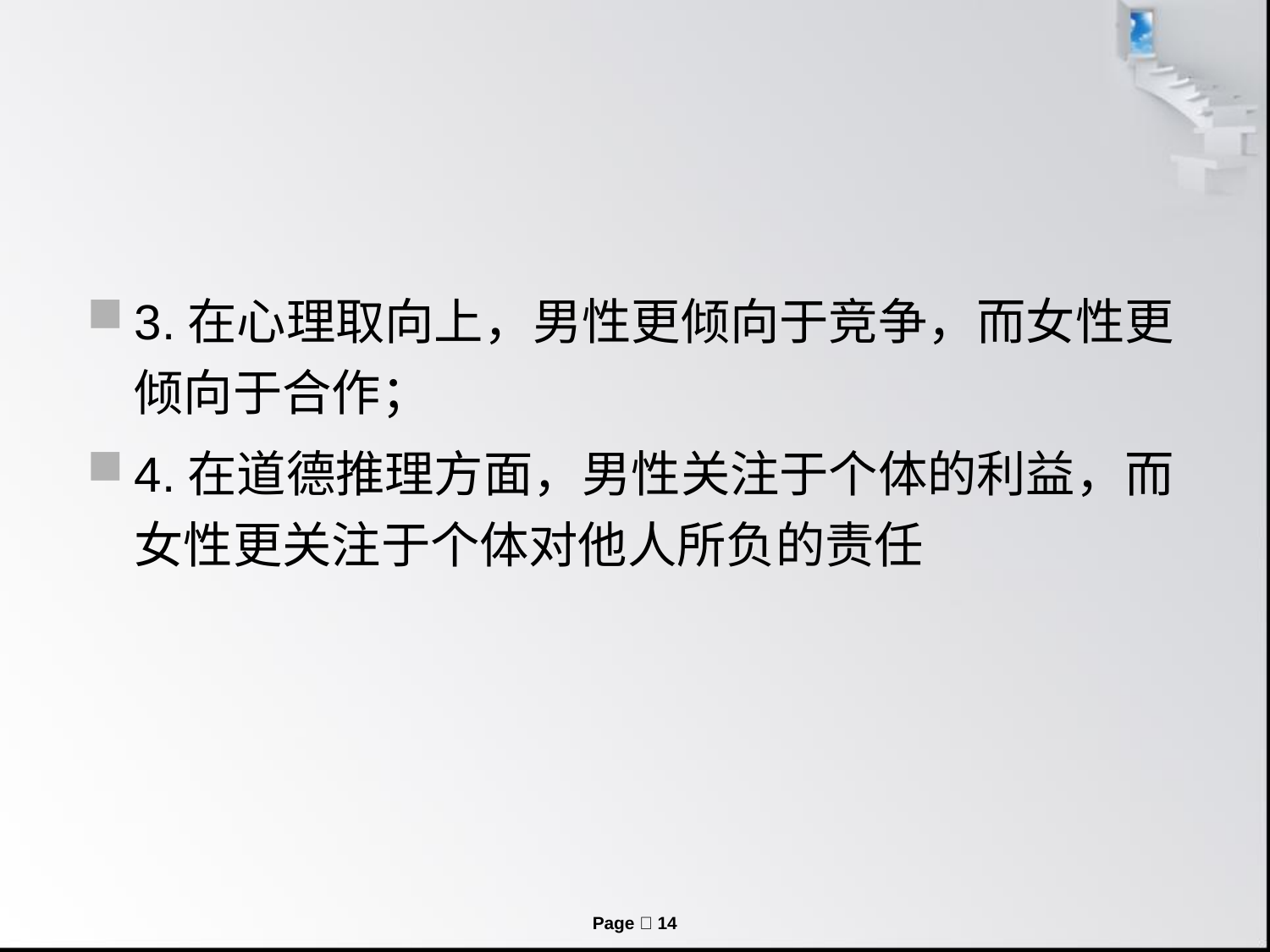

#
3.在心理取向上，男性更倾向于竞争，而女性更倾向于合作；
4.在道德推理方面，男性关注于个体的利益，而女性更关注于个体对他人所负的责任